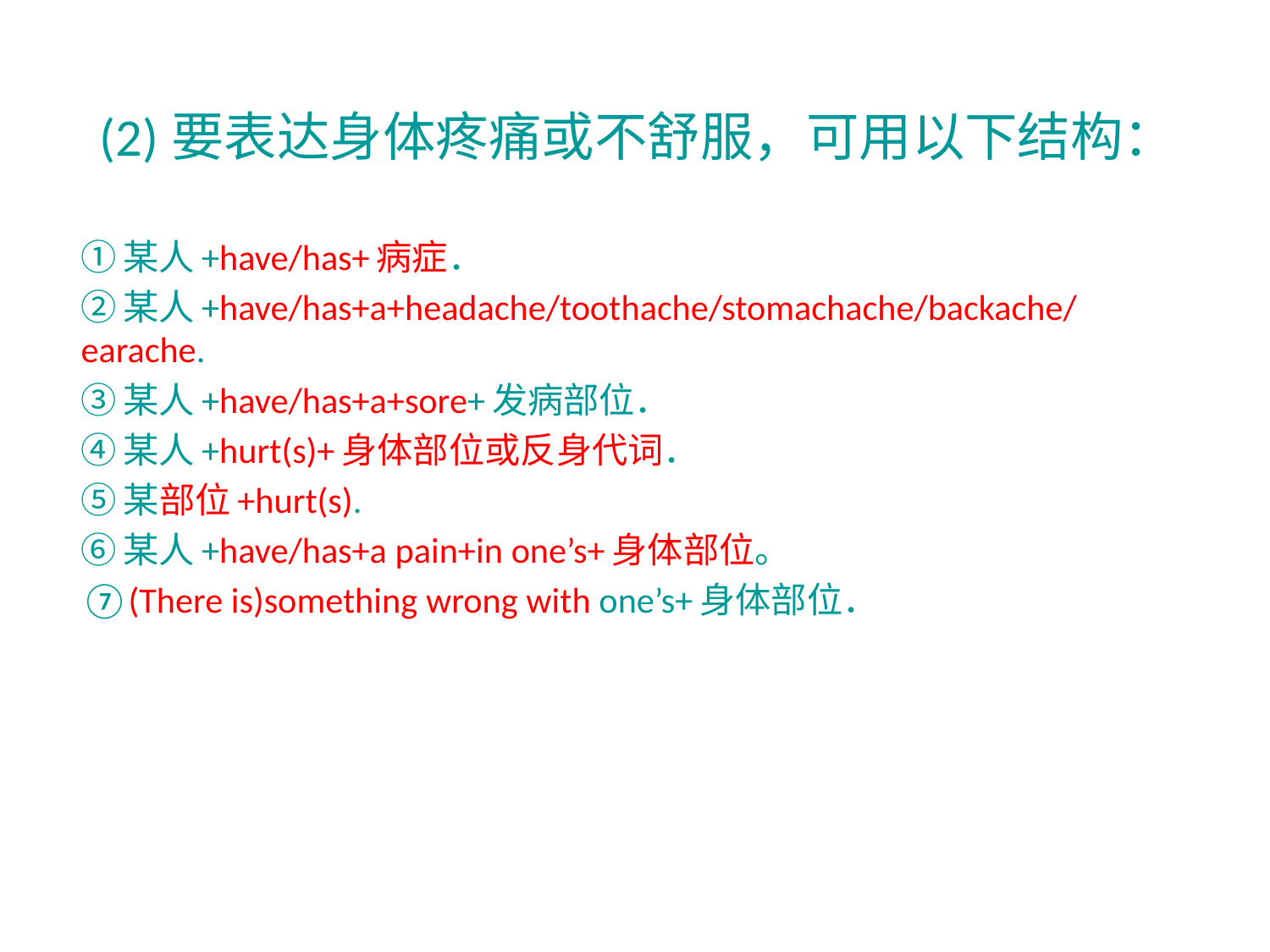

# (2)要表达身体疼痛或不舒服，可用以下结构：
①某人+have/has+病症．
②某人+have/has+a+headache/toothache/stomachache/backache/earache.
③某人+have/has+a+sore+发病部位．
④某人+hurt(s)+身体部位或反身代词．
⑤某部位+hurt(s).
⑥某人+have/has+a pain+in one’s+身体部位。
⑦(There is)something wrong with one’s+身体部位．